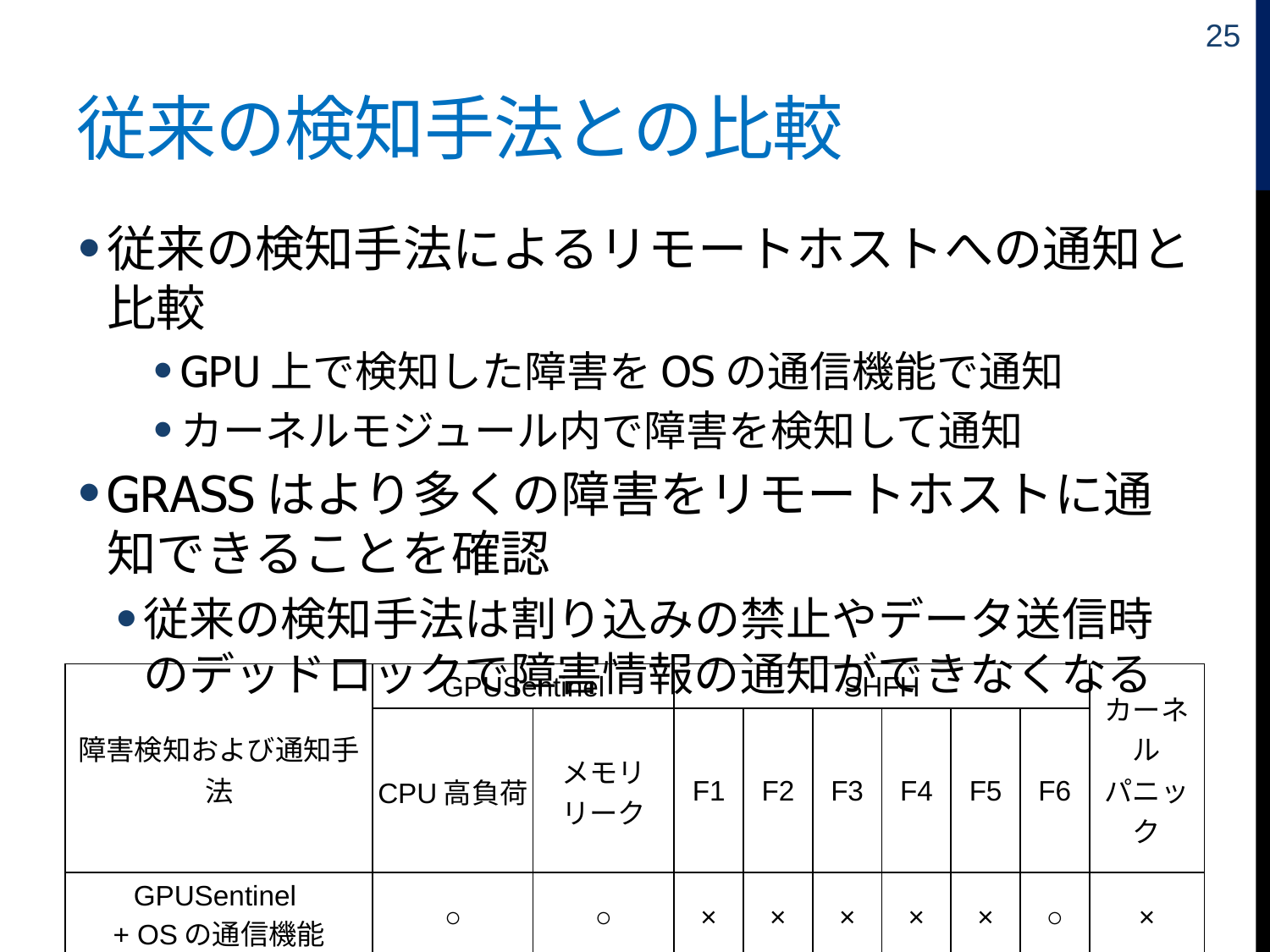

25
# 従来の検知手法との比較
従来の検知手法によるリモートホストへの通知と比較
GPU上で検知した障害をOSの通信機能で通知
カーネルモジュール内で障害を検知して通知
GRASSはより多くの障害をリモートホストに通知できることを確認
従来の検知手法は割り込みの禁止やデータ送信時のデッドロックで障害情報の通知ができなくなる
| 障害検知および通知手法 | GPUSentinel |  | SHFH |  |  |  |  |  | カーネル パニック |
| --- | --- | --- | --- | --- | --- | --- | --- | --- | --- |
|  | CPU高負荷 | メモリリーク | F1 | F2 | F3 | F4 | F5 | F6 |  |
| GPUSentinel + OSの通信機能 | ○ | ○ | × | × | × | × | × | ○ | × |
| カーネルモジュール | ○ | ○ | × | ○ | ○ | × | ○ | ○ | × |
| GRASS | ○ | ○ | ○ | ○ | ○ | ○ | ○ | ○ | ○ |